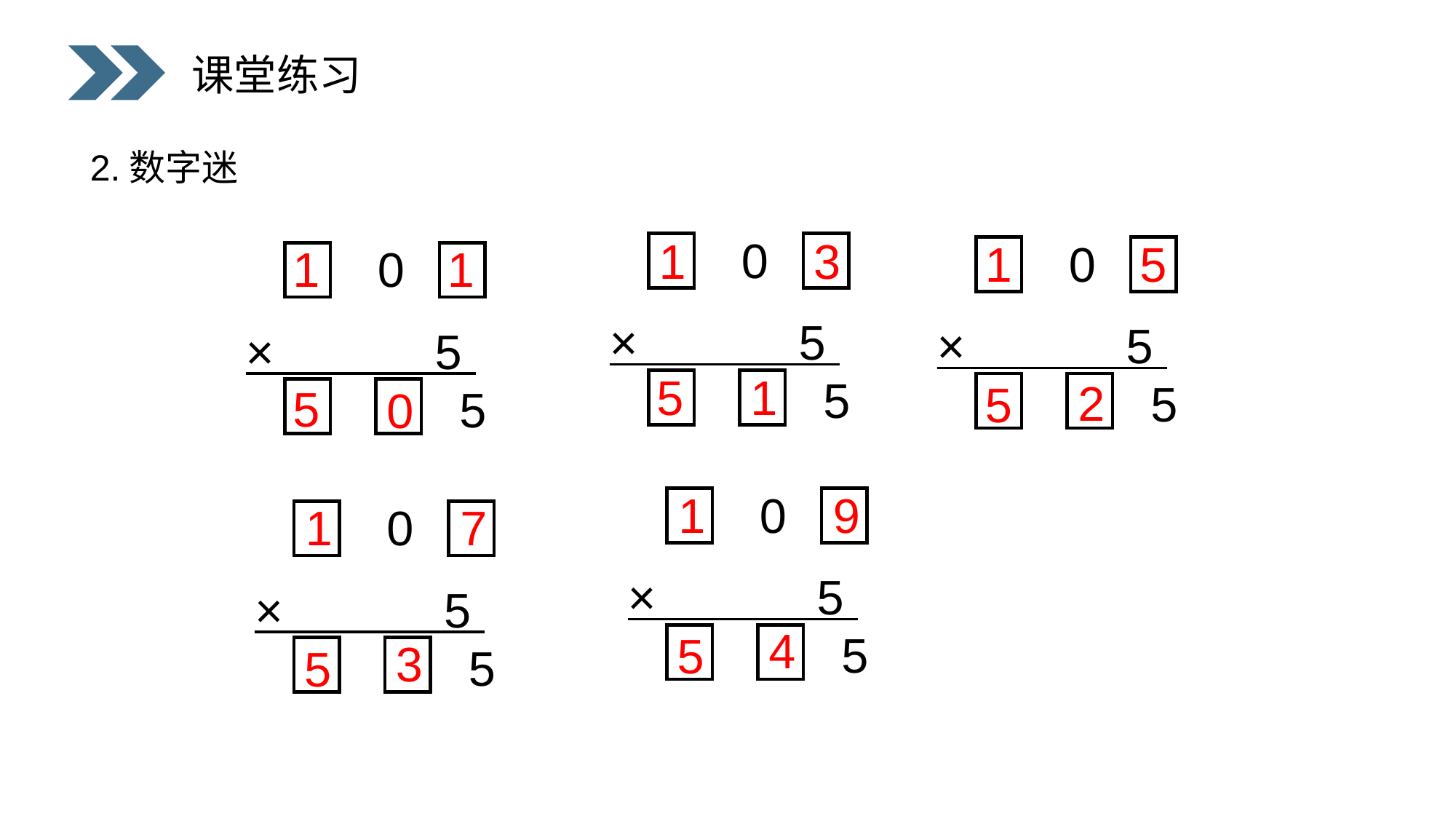

课堂练习
2.数字迷
0

 ×            5
5

1
3
0

 ×            5
5

1
5
0

 ×            5
5

1
1
5
1
2
5
5
0
0

 ×            5
5

1
9
0

 ×            5
5

1
7
4
5
3
5